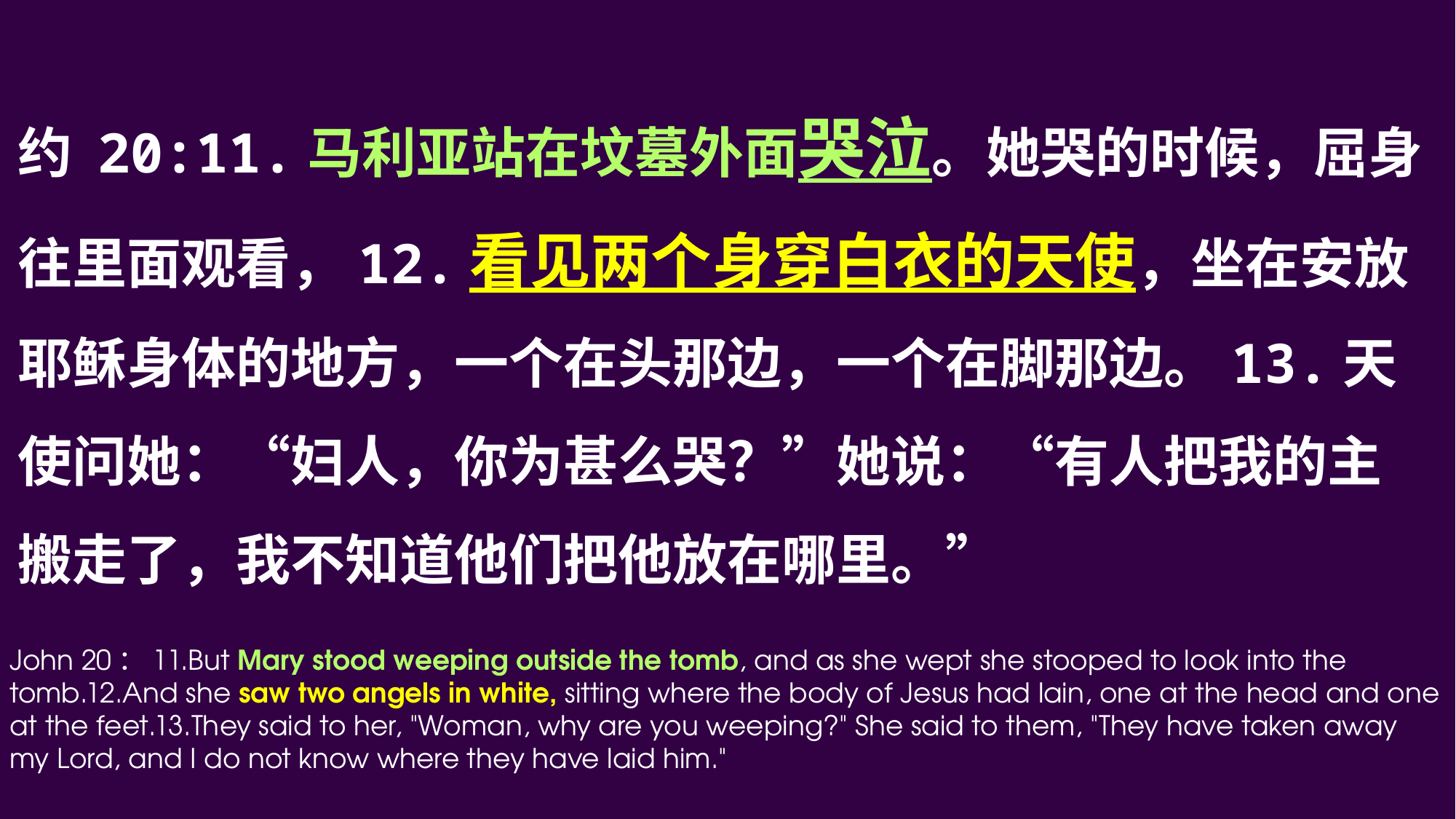

约 20:11.马利亚站在坟墓外面哭泣。她哭的时候，屈身往里面观看，12.看见两个身穿白衣的天使，坐在安放耶稣身体的地方，一个在头那边，一个在脚那边。13.天使问她：“妇人，你为甚么哭？”她说：“有人把我的主搬走了，我不知道他们把他放在哪里。”
John 20：11.But Mary stood weeping outside the tomb, and as she wept she stooped to look into the tomb.12.And she saw two angels in white, sitting where the body of Jesus had lain, one at the head and one at the feet.13.They said to her, "Woman, why are you weeping?" She said to them, "They have taken away my Lord, and I do not know where they have laid him."